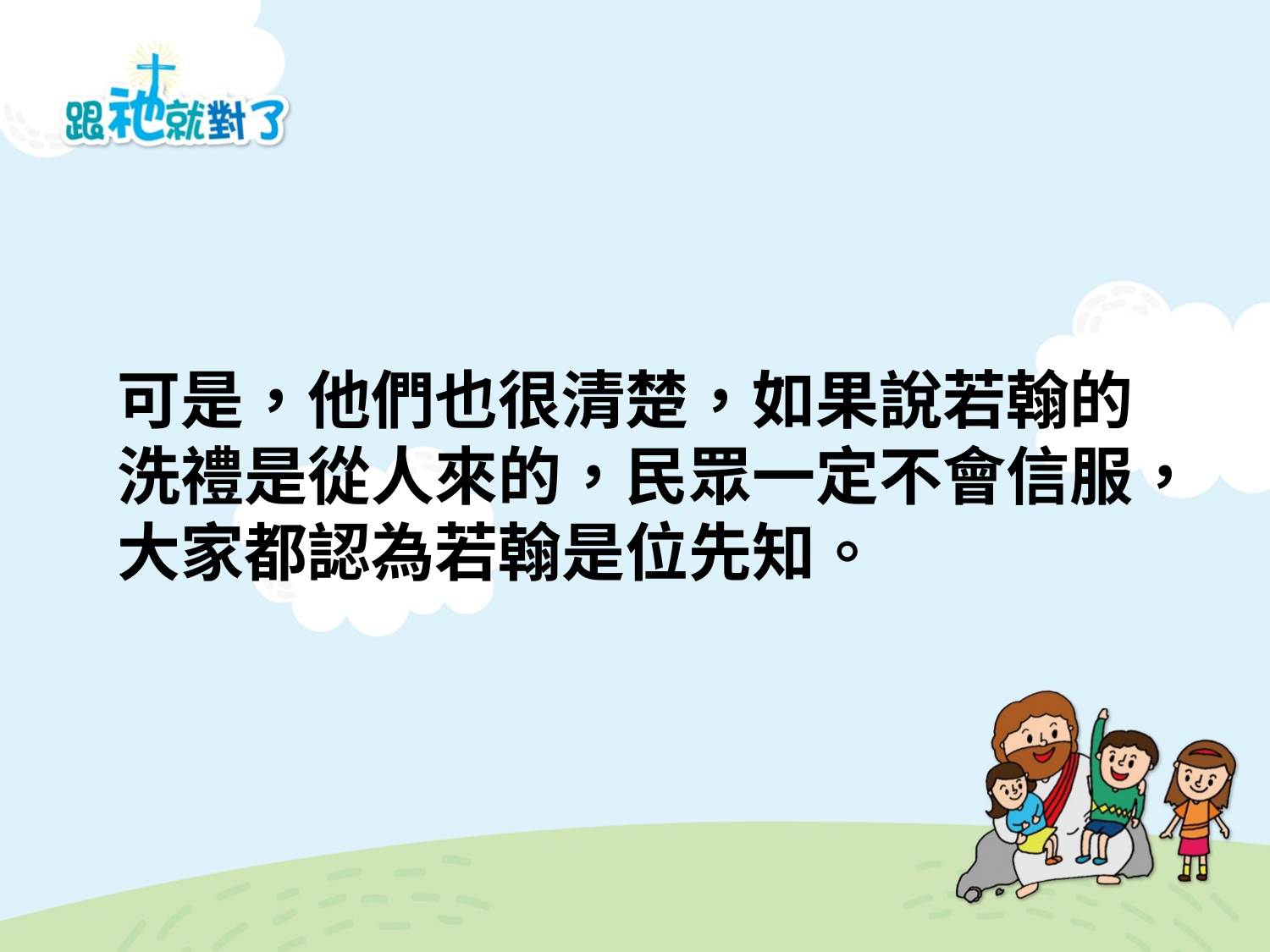

可是，他們也很清楚，如果說若翰的洗禮是從人來的，民眾一定不會信服，大家都認為若翰是位先知。